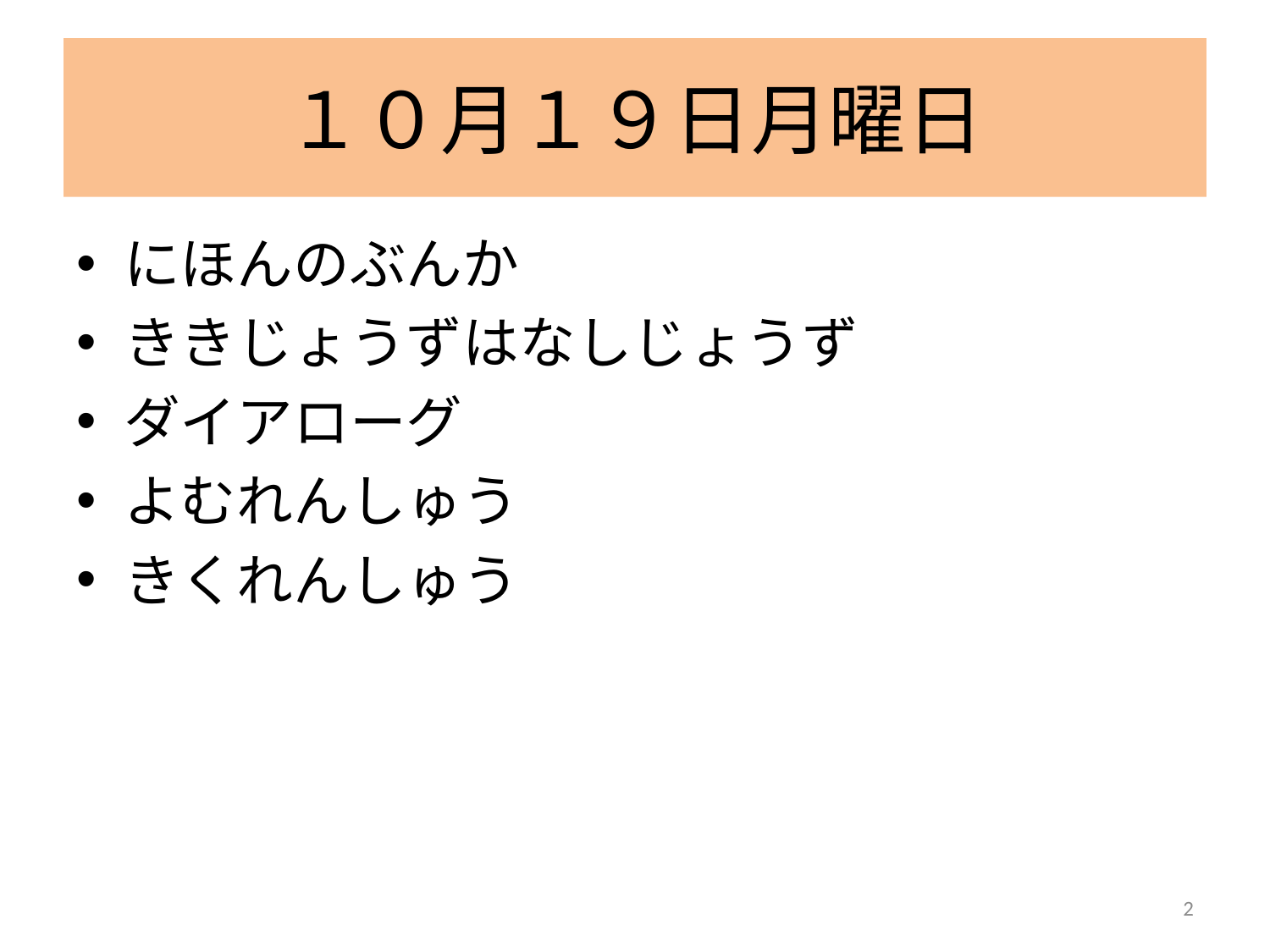

# １０月１９日月曜日
にほんのぶんか
ききじょうずはなしじょうず
ダイアローグ
よむれんしゅう
きくれんしゅう
2